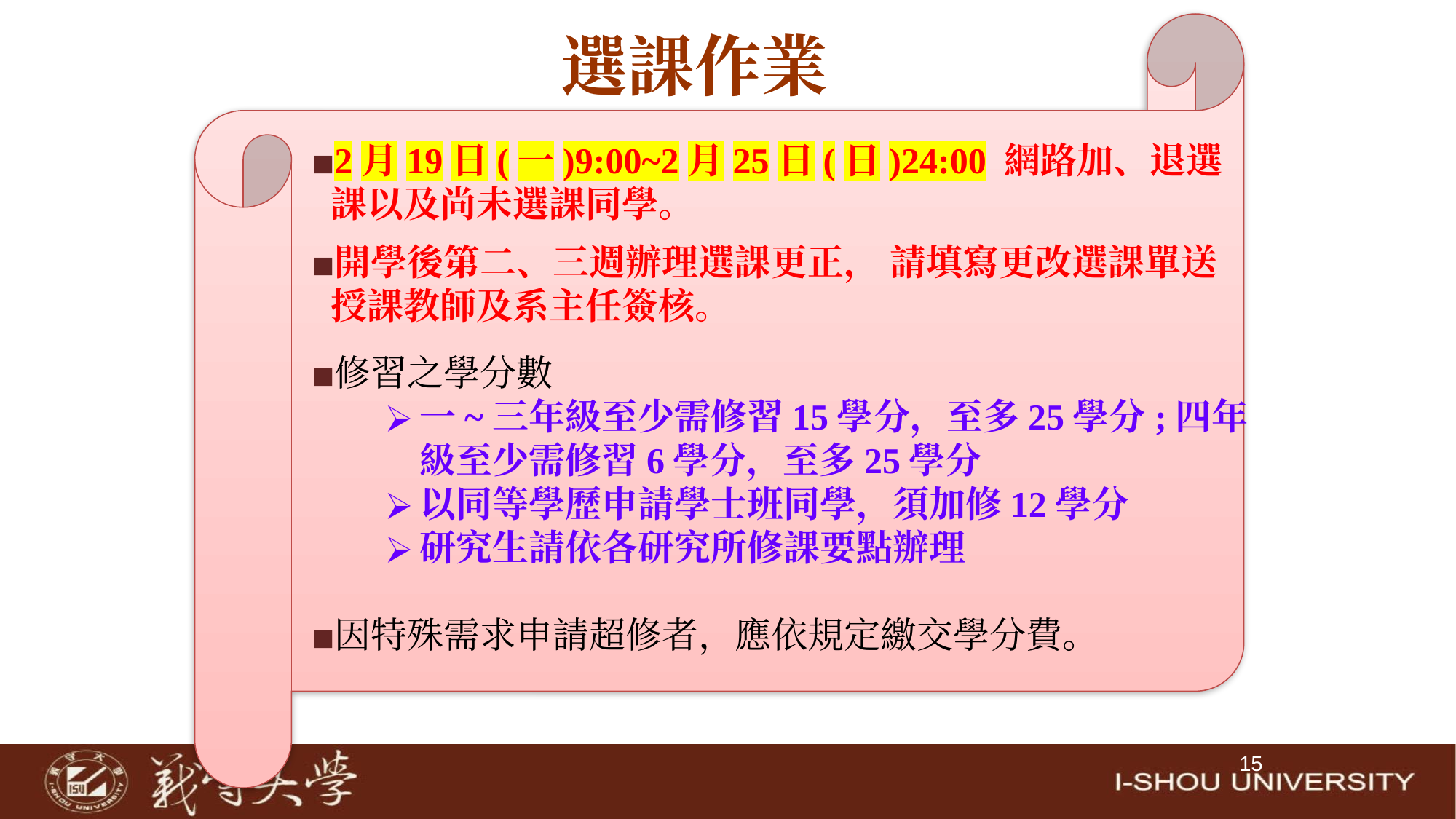

# 選課作業

2月19日(一)9:00~2月25日(日)24:00 網路加、退選課以及尚未選課同學。

開學後第二、三週辦理選課更正， 請填寫更改選課單送授課教師及系主任簽核。

修習之學分數
一~三年級至少需修習15學分，至多25學分;四年級至少需修習6學分，至多25學分
以同等學歷申請學士班同學，須加修12學分
研究生請依各研究所修課要點辦理
因特殊需求申請超修者，應依規定繳交學分費。
15